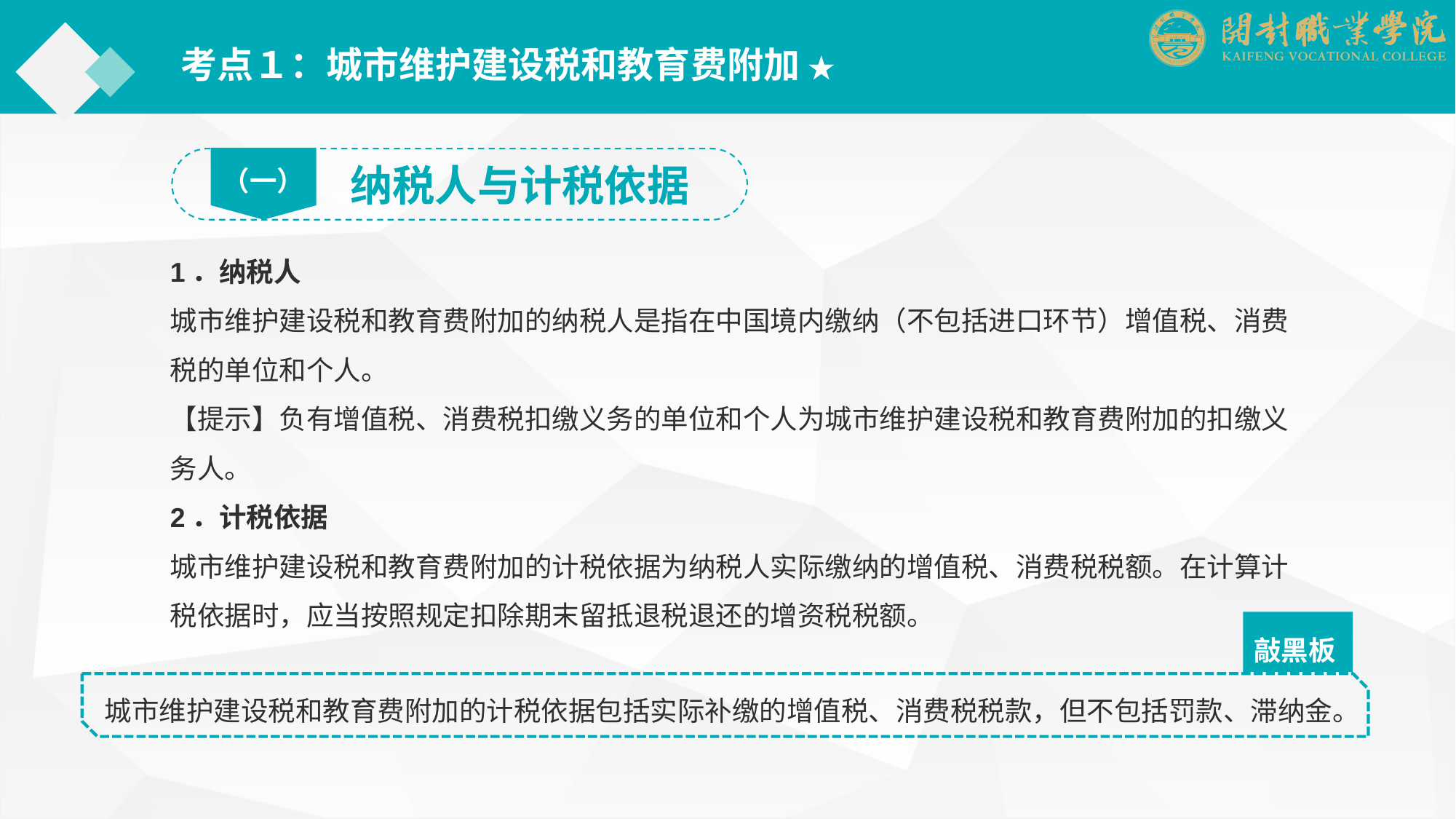

考点１：城市维护建设税和教育费附加 ★
（一）

纳税人与计税依据
1．纳税人
城市维护建设税和教育费附加的纳税人是指在中国境内缴纳（不包括进口环节）增值税、消费税的单位和个人。
【提示】负有增值税、消费税扣缴义务的单位和个人为城市维护建设税和教育费附加的扣缴义务人。
2．计税依据
城市维护建设税和教育费附加的计税依据为纳税人实际缴纳的增值税、消费税税额。在计算计税依据时，应当按照规定扣除期末留抵退税退还的增资税税额。
敲黑板
城市维护建设税和教育费附加的计税依据包括实际补缴的增值税、消费税税款，但不包括罚款、滞纳金。